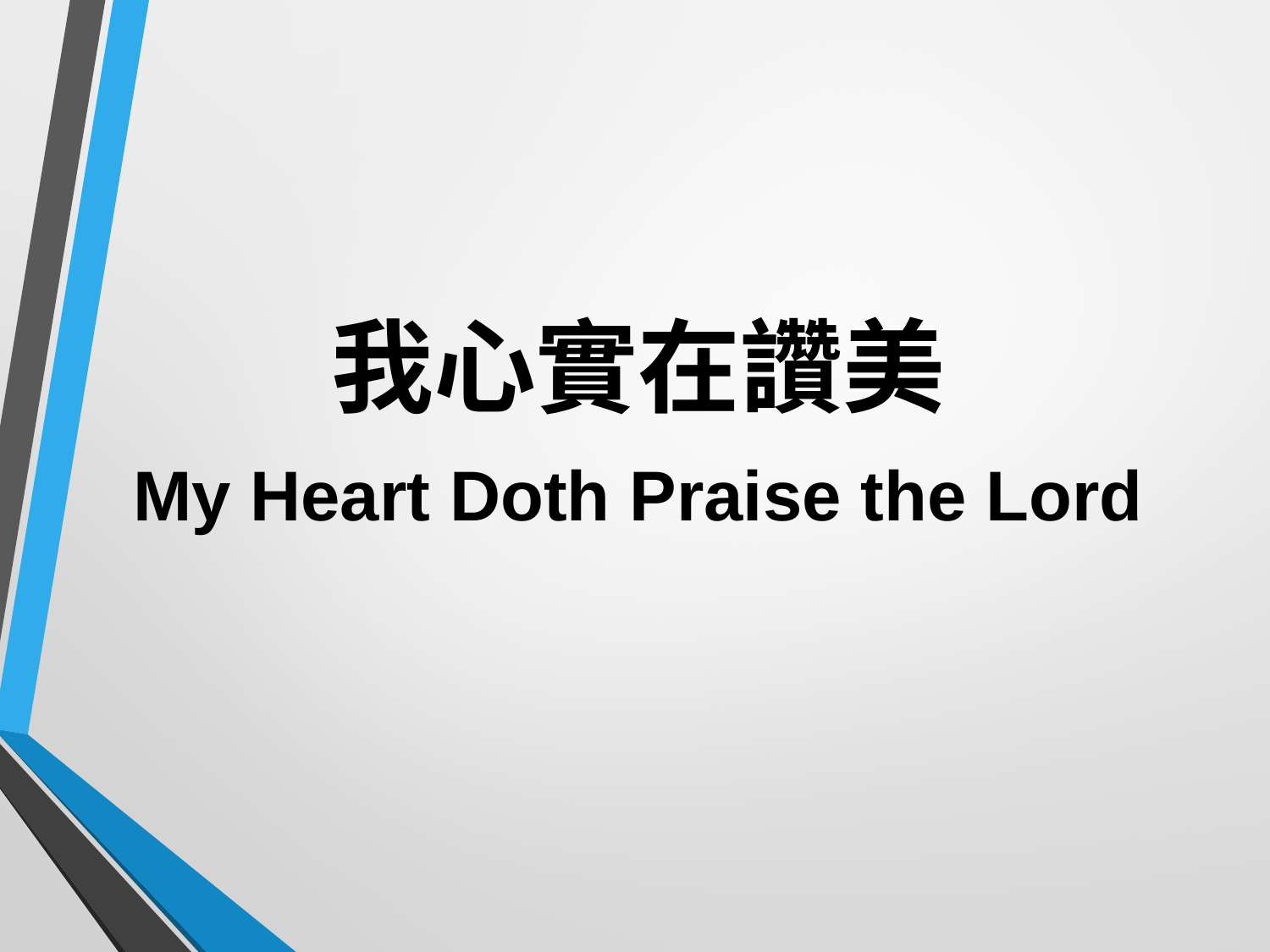

我心實在讚美
My Heart Doth Praise the Lord